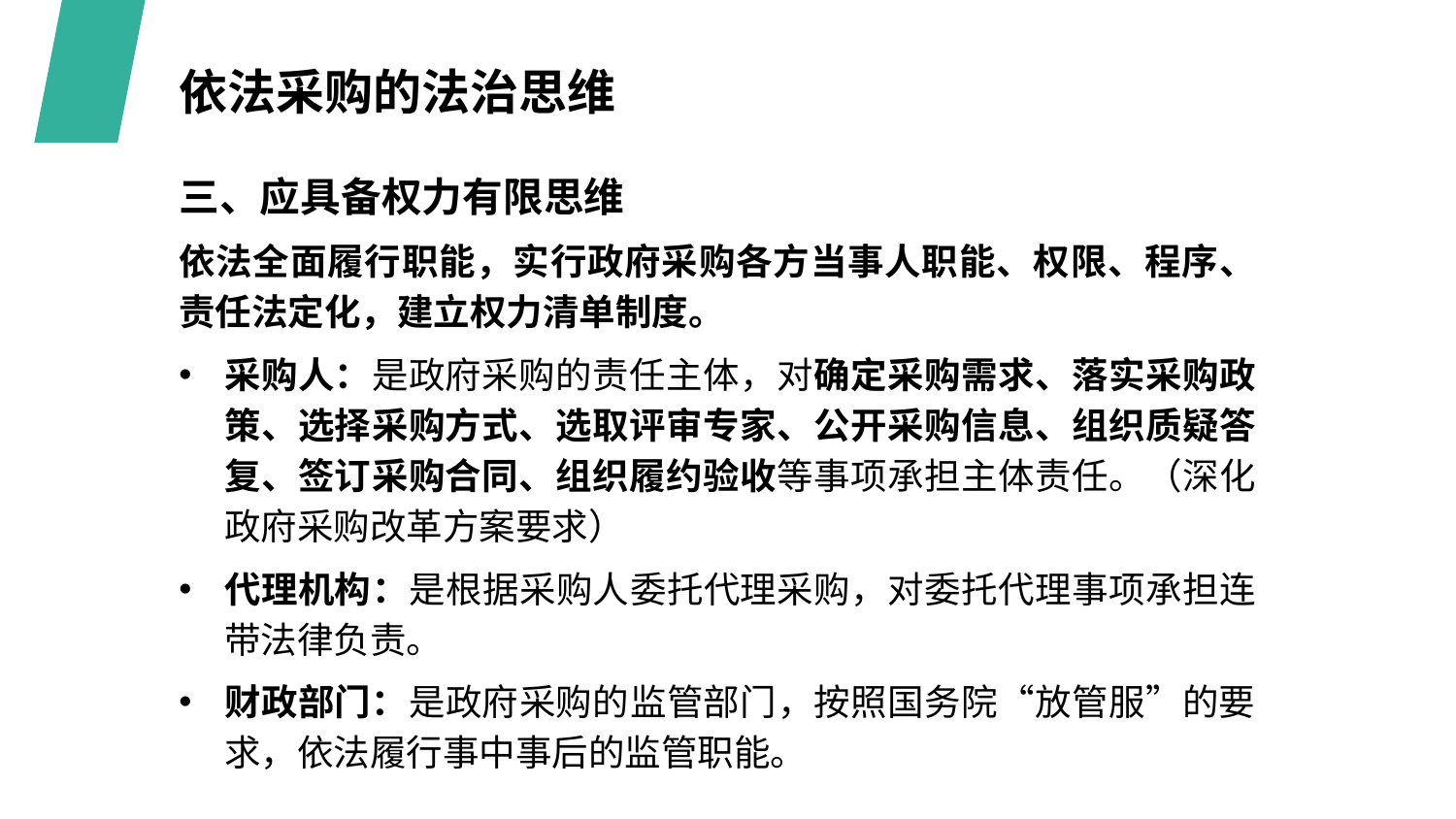

依法采购的法治思维
三、应具备权力有限思维
依法全面履行职能，实行政府采购各方当事人职能、权限、程序、责任法定化，建立权力清单制度。
采购人：是政府采购的责任主体，对确定采购需求、落实采购政策、选择采购方式、选取评审专家、公开采购信息、组织质疑答复、签订采购合同、组织履约验收等事项承担主体责任。（深化政府采购改革方案要求）
代理机构：是根据采购人委托代理采购，对委托代理事项承担连带法律负责。
财政部门：是政府采购的监管部门，按照国务院“放管服”的要求，依法履行事中事后的监管职能。